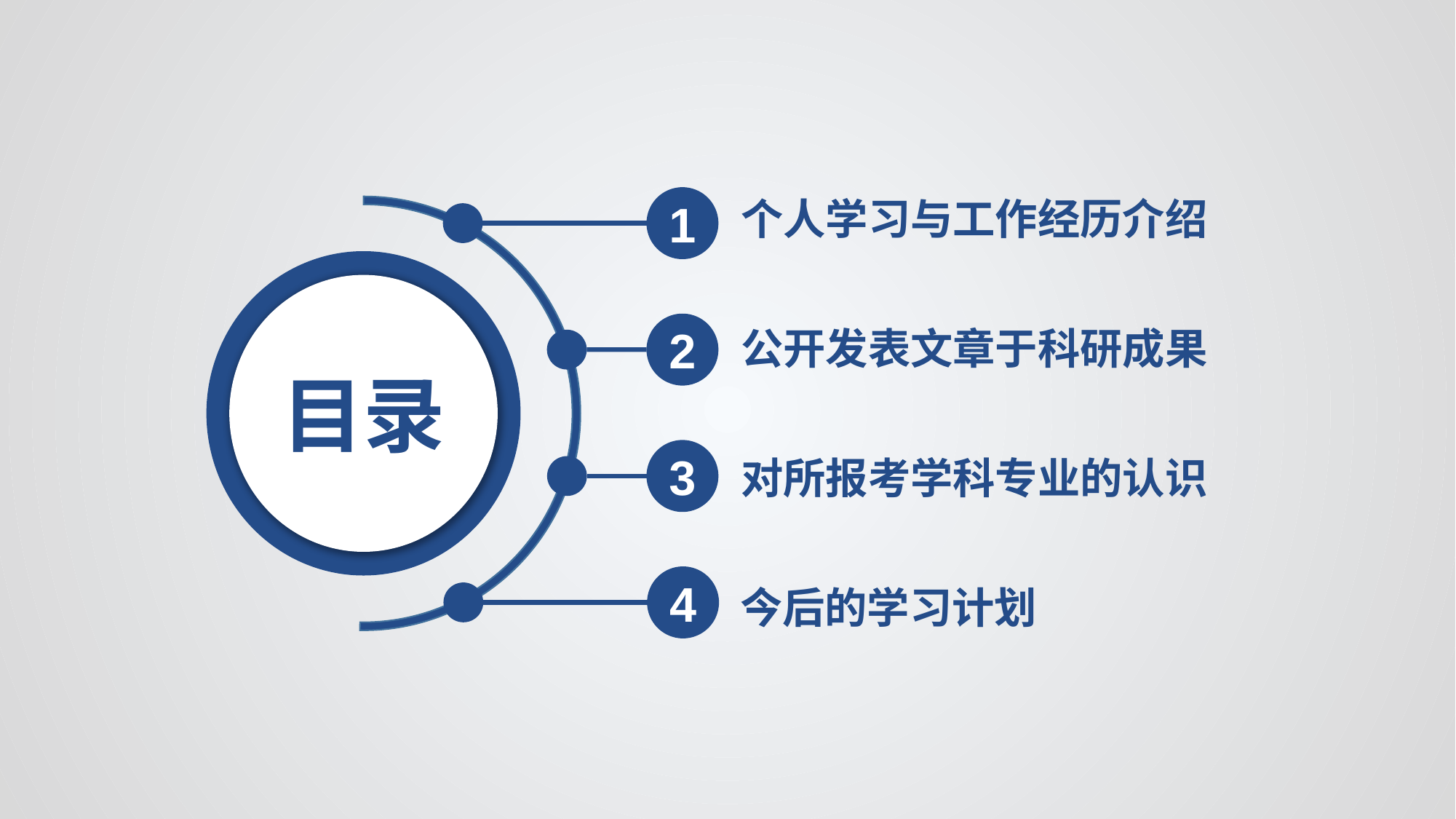

1

个人学习与工作经历介绍

目录
2

公开发表文章于科研成果
3

对所报考学科专业的认识
4

今后的学习计划